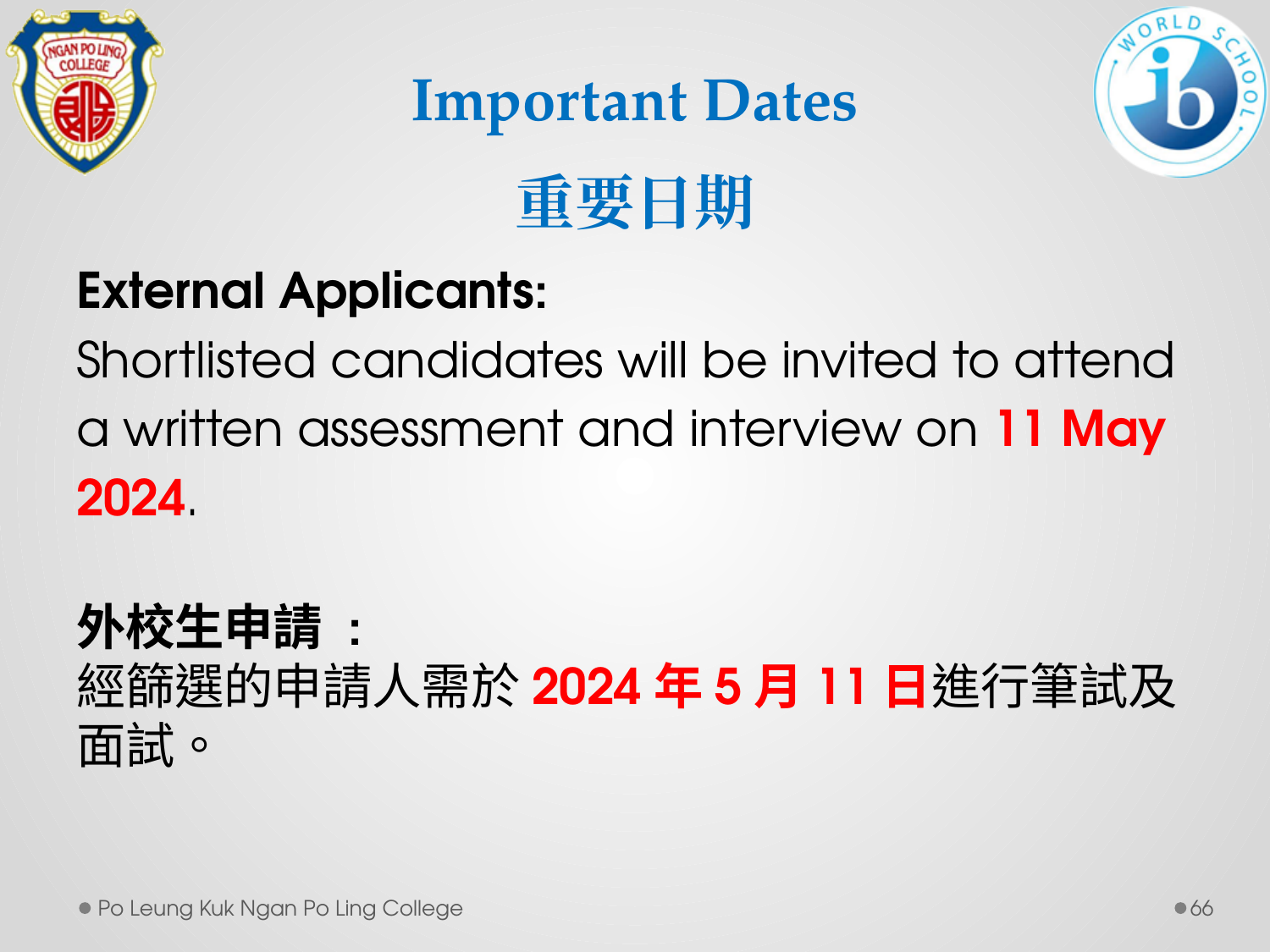

# Important Dates 重要日期

External Applicants:
Shortlisted candidates will be invited to attend
a written assessment and interview on 11 May
2024.

外校生申請 :
經篩選的申請人需於2024年5月11日進行筆試及面試。

Po Leung Kuk Ngan Po Ling College
66